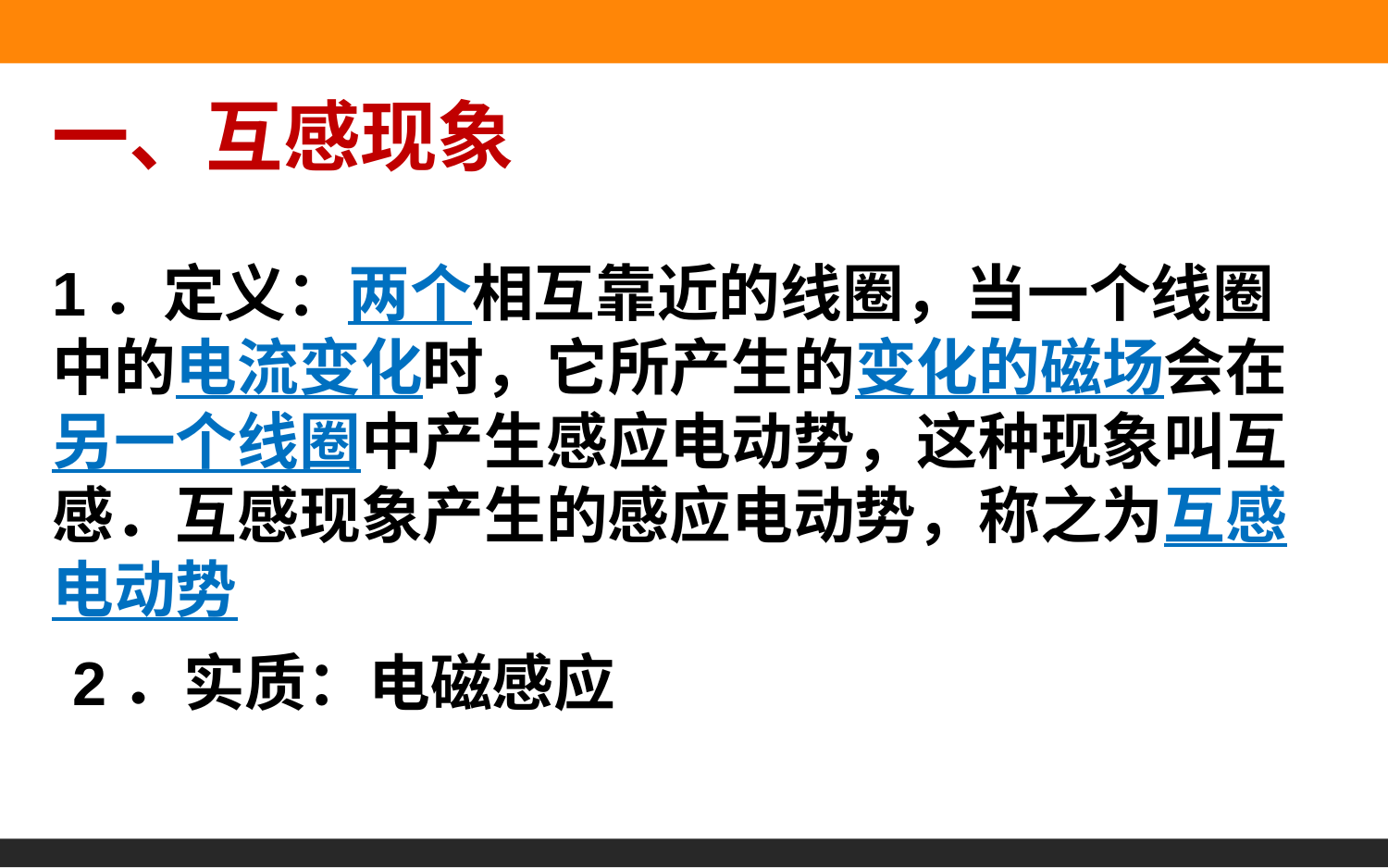

一、互感现象

1．定义：两个相互靠近的线圈，当一个线圈中的电流变化时，它所产生的变化的磁场会在另一个线圈中产生感应电动势，这种现象叫互感．互感现象产生的感应电动势，称之为互感电动势

2．实质：电磁感应